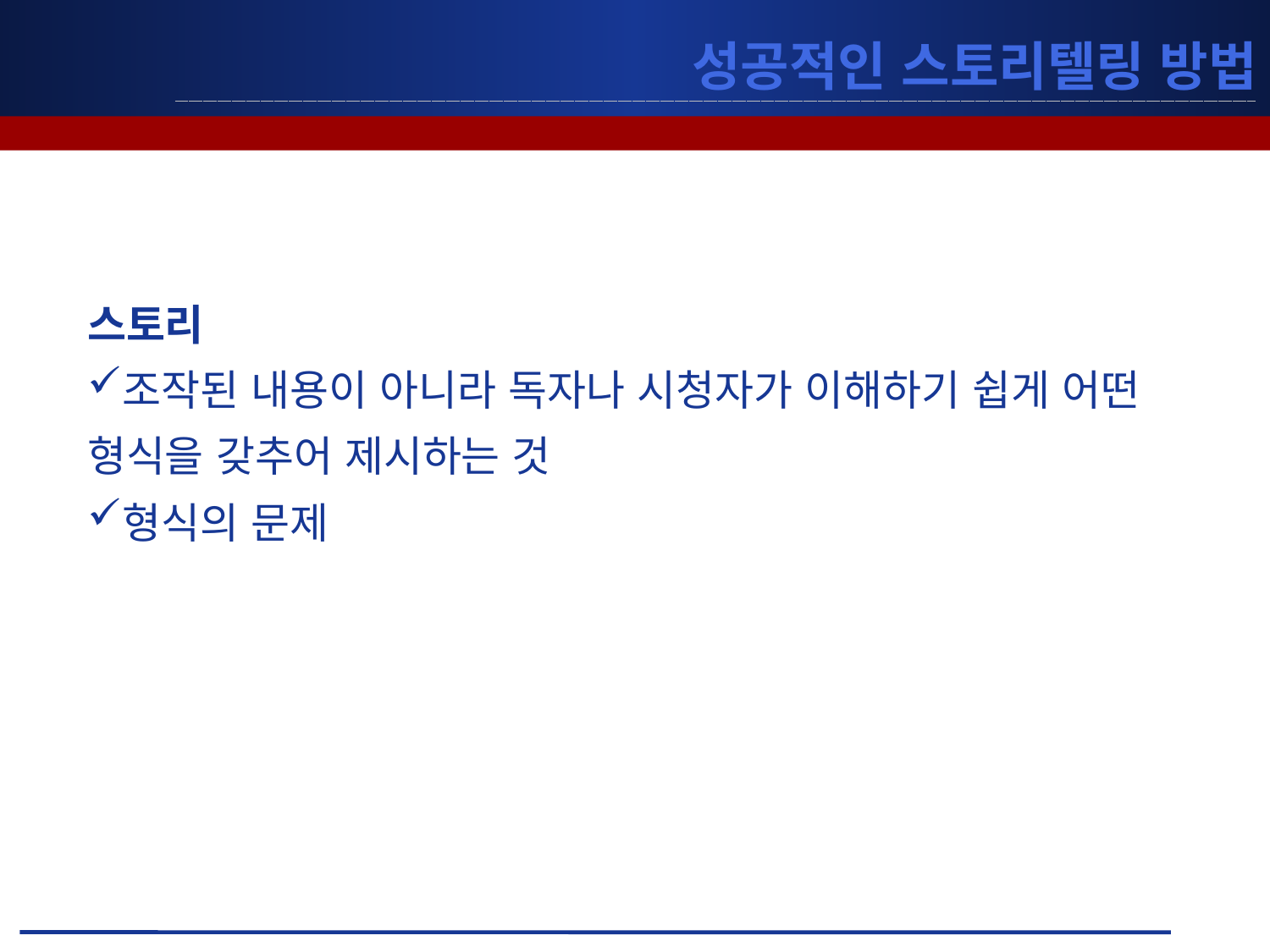

# 성공적인 스토리텔링 방법
스토리
조작된 내용이 아니라 독자나 시청자가 이해하기 쉽게 어떤 형식을 갖추어 제시하는 것
형식의 문제